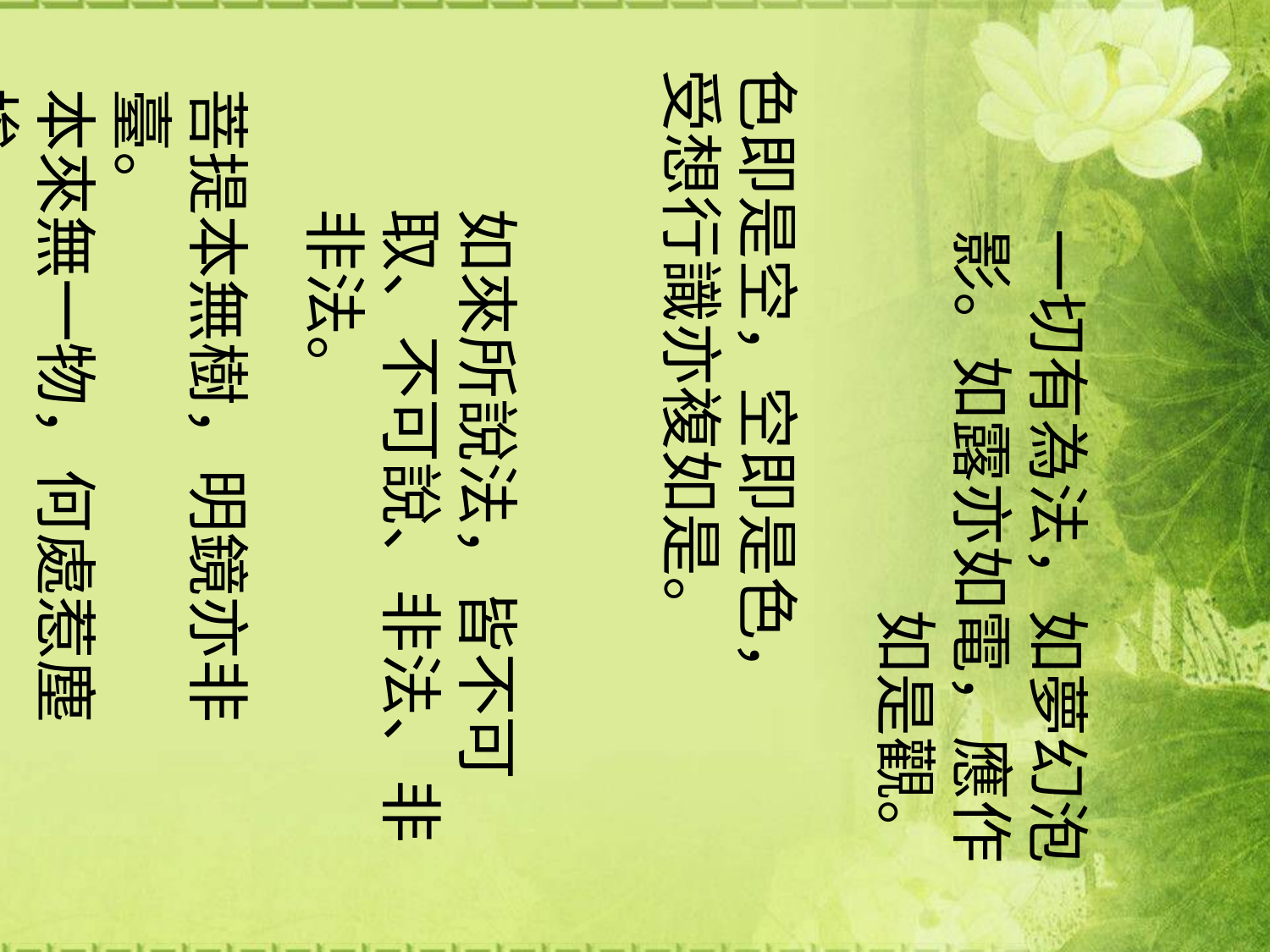

色即是空，空即是色，受想行識亦複如是。
菩提本無樹，明鏡亦非臺。
本來無一物，何處惹塵埃。
一切有為法，如夢幻泡影。如露亦如電，應作如是觀。
如來所說法，皆不可取、不可說、非法、非非法。